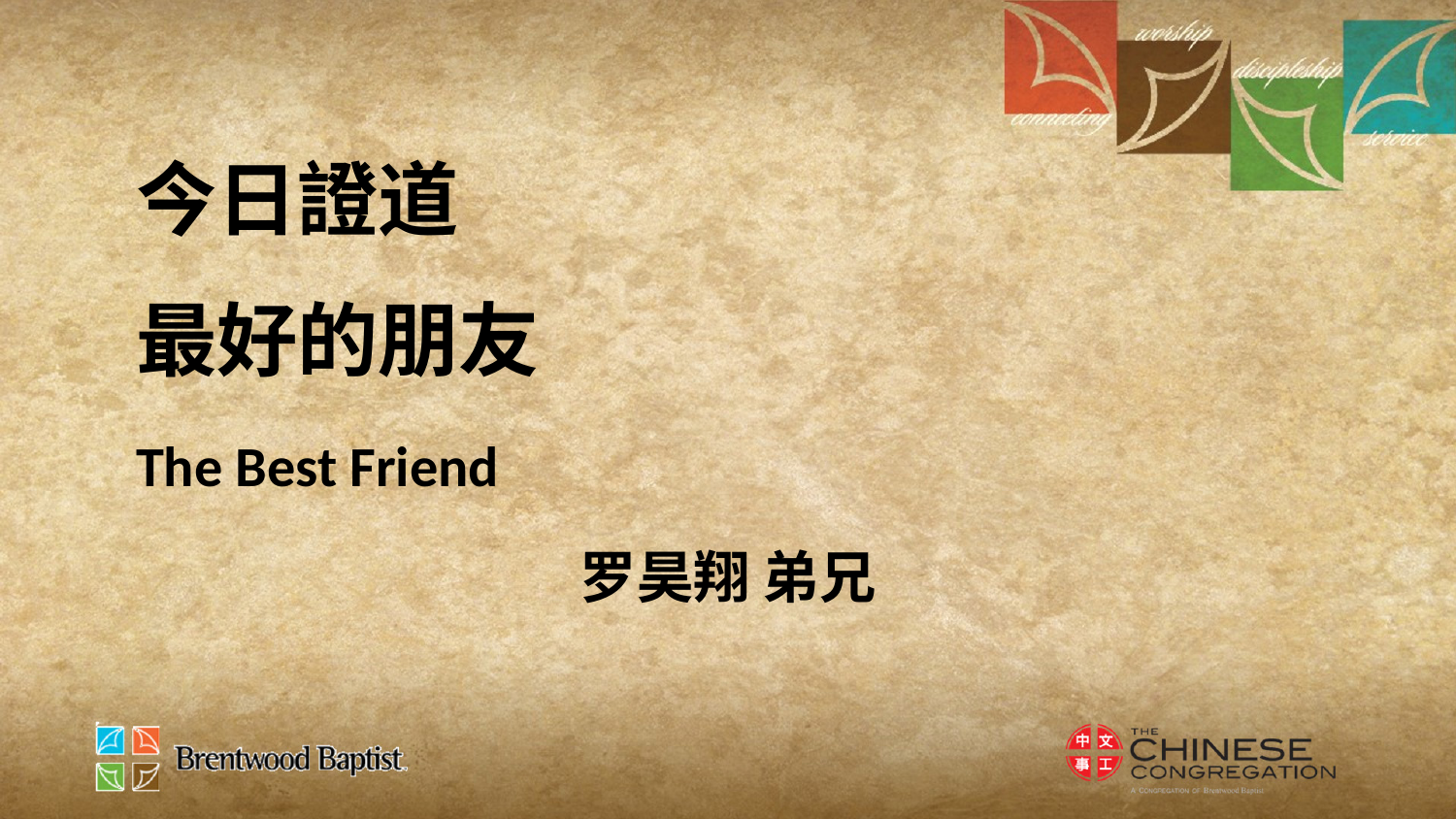

今日證道

最好的朋友

The Best Friend

罗昊翔 弟兄